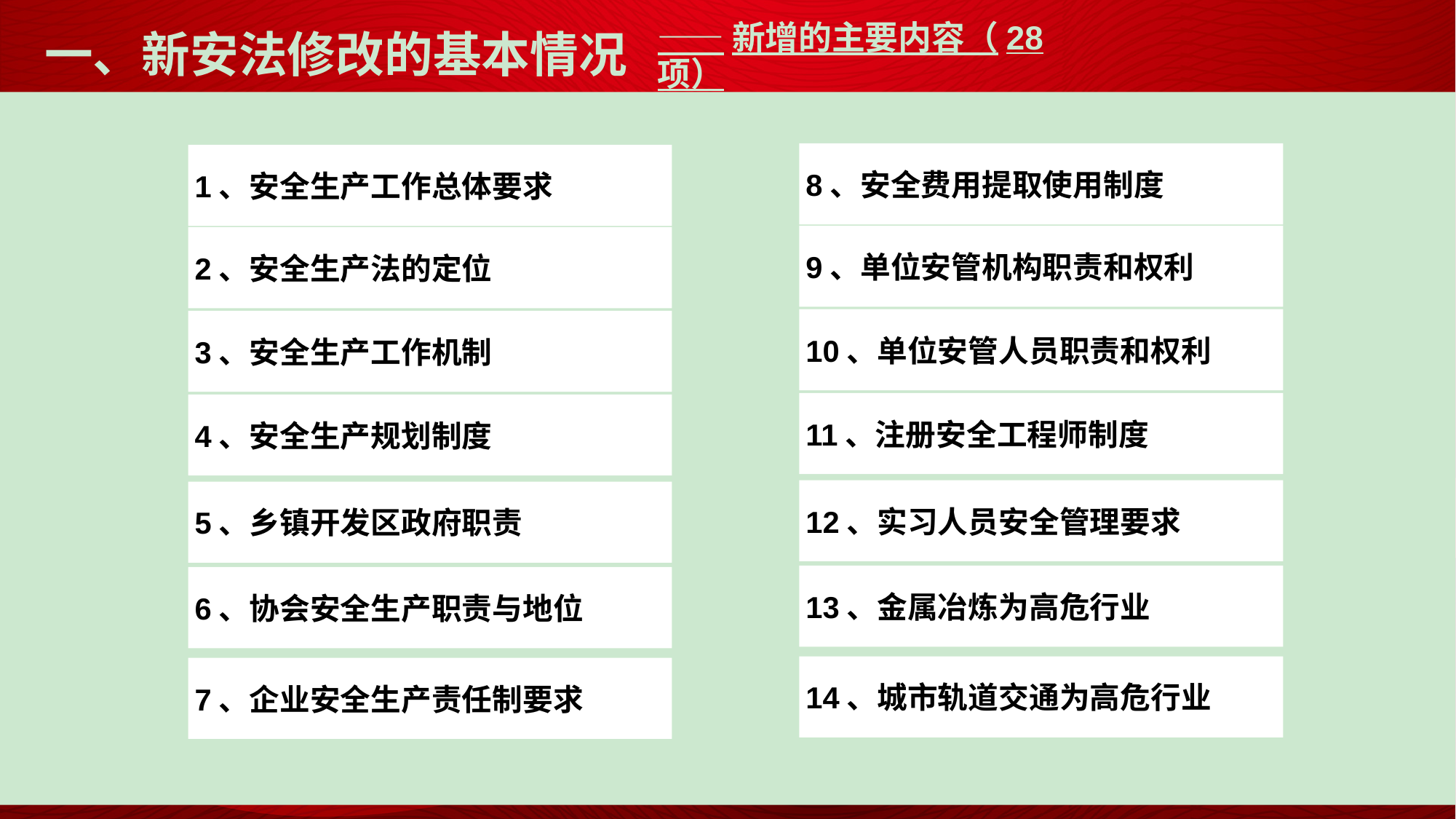

——新增的主要内容（28项）
# 一、新安法修改的基本情况
8、安全费用提取使用制度
1、安全生产工作总体要求
9、单位安管机构职责和权利
2、安全生产法的定位
10、单位安管人员职责和权利
3、安全生产工作机制
11、注册安全工程师制度
4、安全生产规划制度
12、实习人员安全管理要求
5、乡镇开发区政府职责
13、金属冶炼为高危行业
6、协会安全生产职责与地位
14、城市轨道交通为高危行业
7、企业安全生产责任制要求